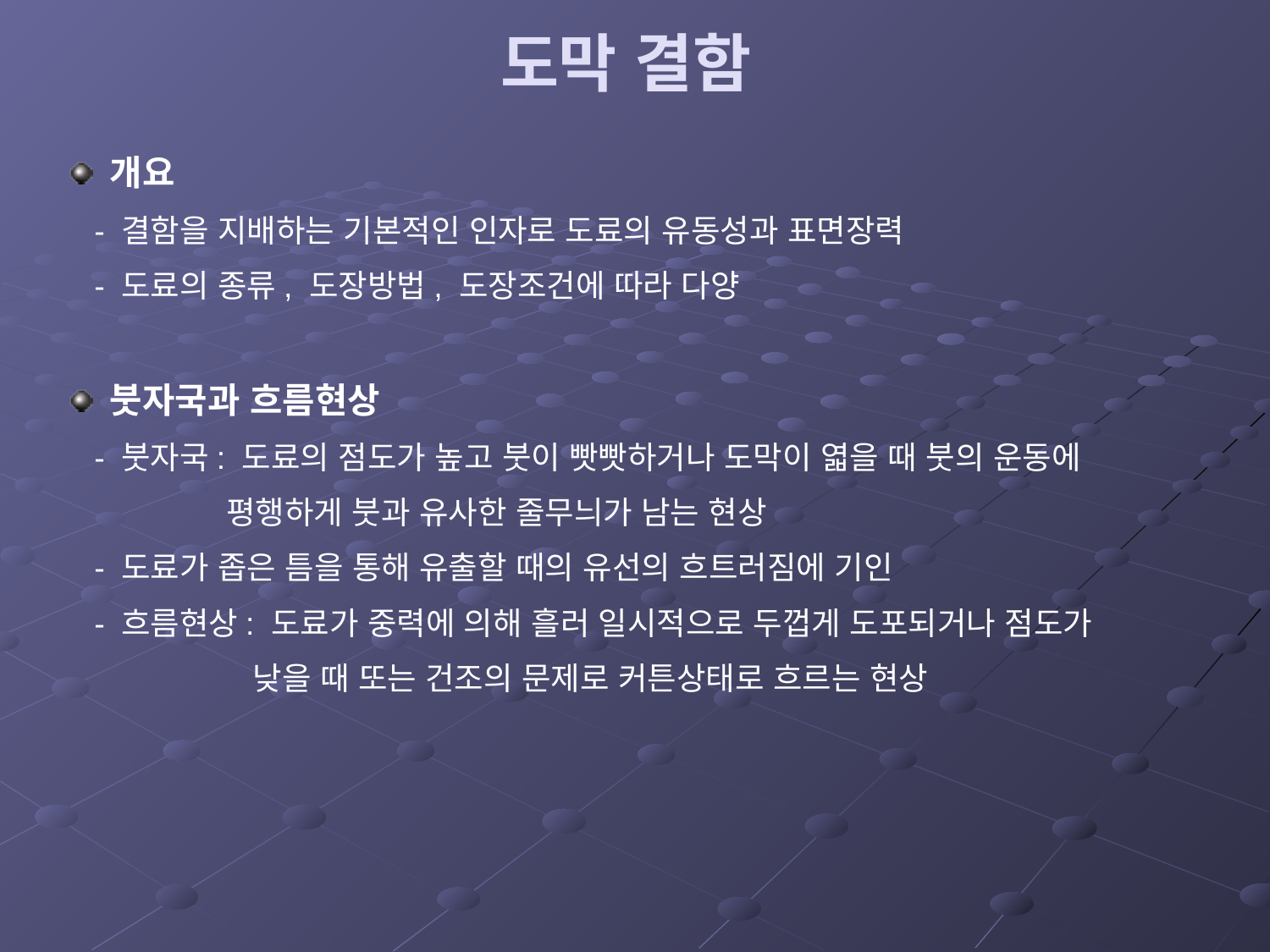

# 도막 결함
개요
   - 결함을 지배하는 기본적인 인자로 도료의 유동성과 표면장력
   - 도료의 종류, 도장방법, 도장조건에 따라 다양

붓자국과 흐름현상
   - 붓자국: 도료의 점도가 높고 붓이 빳빳하거나 도막이 엷을 때 붓의 운동에
                 평행하게 붓과 유사한 줄무늬가 남는 현상
   - 도료가 좁은 틈을 통해 유출할 때의 유선의 흐트러짐에 기인
   - 흐름현상: 도료가 중력에 의해 흘러 일시적으로 두껍게 도포되거나 점도가
                    낮을 때 또는 건조의 문제로 커튼상태로 흐르는 현상